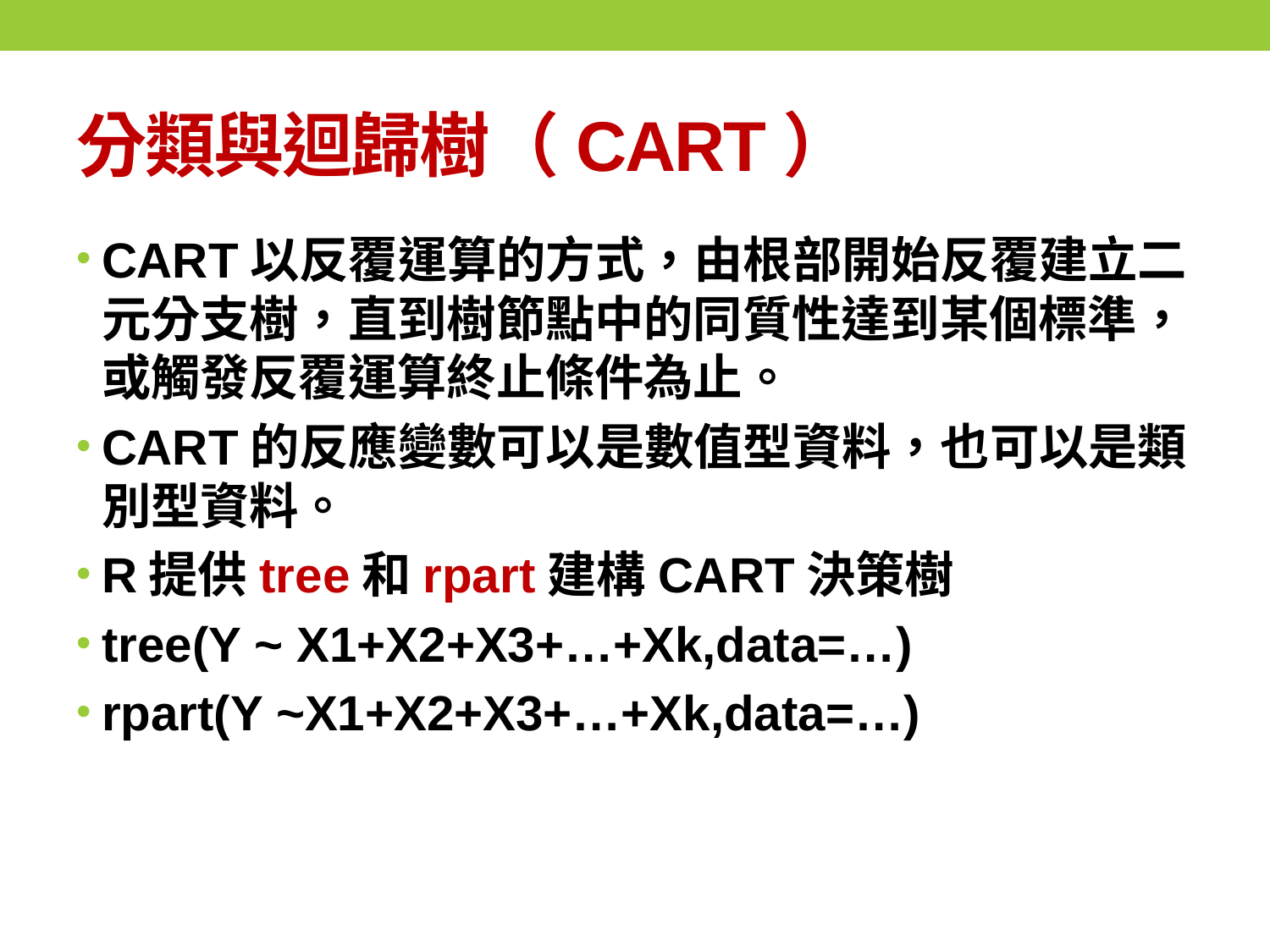

# 分類與迴歸樹（CART）
CART以反覆運算的方式，由根部開始反覆建立二元分支樹，直到樹節點中的同質性達到某個標準，或觸發反覆運算終止條件為止。
CART的反應變數可以是數值型資料，也可以是類別型資料。
R提供tree和rpart建構CART決策樹
tree(Y ~ X1+X2+X3+…+Xk,data=…)
rpart(Y ~X1+X2+X3+…+Xk,data=…)